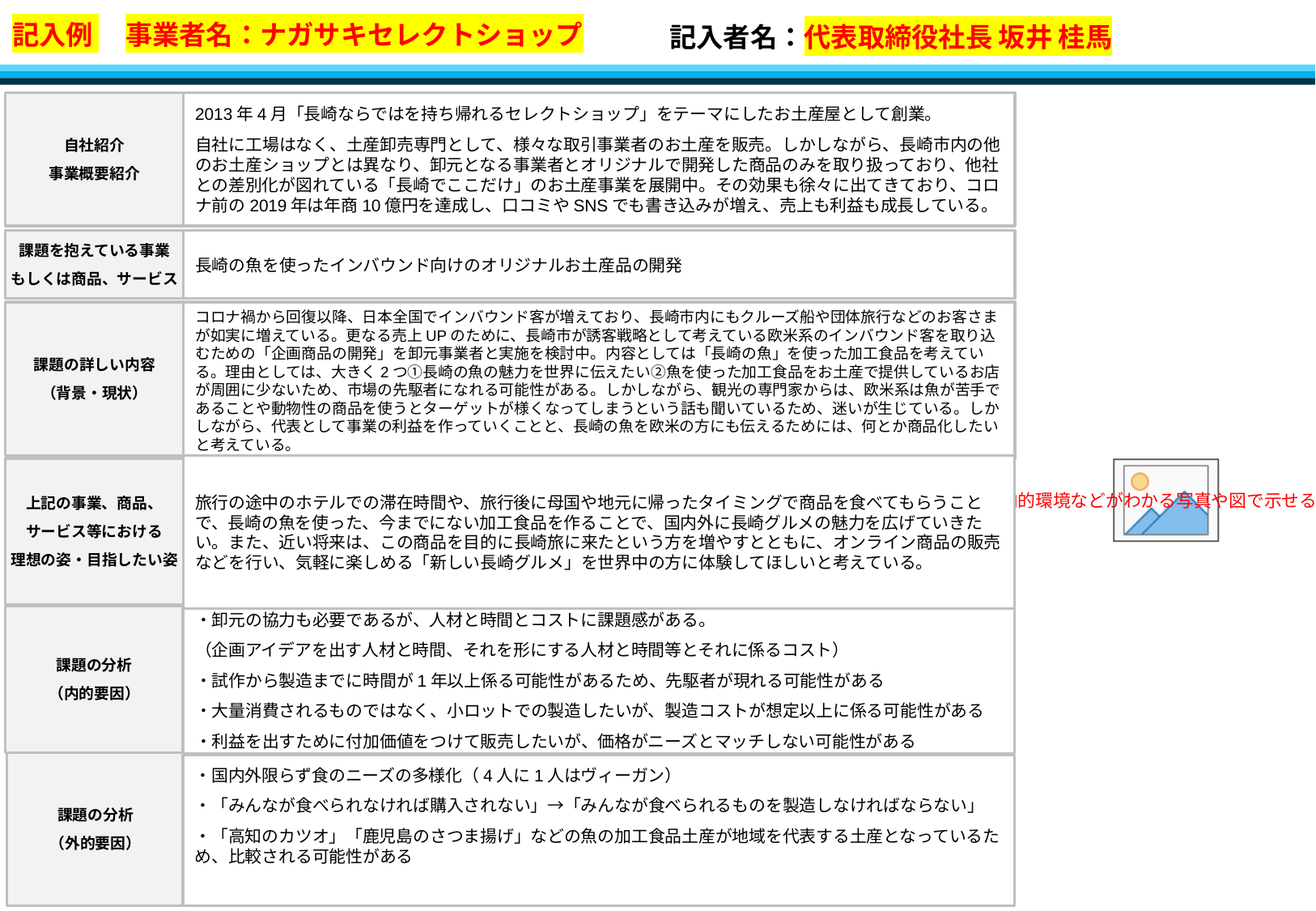

# 記入例 　事業者名：ナガサキセレクトショップ
記入者名：代表取締役社長 坂井 桂馬

※課題を抱えている自社の商品や内的環境などがわかる写真や図で示せるものがあれば貼り付けてください。
自社紹介
事業概要紹介
2013年4月「長崎ならではを持ち帰れるセレクトショップ」をテーマにしたお土産屋として創業。
自社に工場はなく、土産卸売専門として、様々な取引事業者のお土産を販売。しかしながら、長崎市内の他のお土産ショップとは異なり、卸元となる事業者とオリジナルで開発した商品のみを取り扱っており、他社との差別化が図れている「長崎でここだけ」のお土産事業を展開中。その効果も徐々に出てきており、コロナ前の2019年は年商10億円を達成し、口コミやSNSでも書き込みが増え、売上も利益も成長している。
課題を抱えている事業
もしくは商品、サービス
長崎の魚を使ったインバウンド向けのオリジナルお土産品の開発
課題の詳しい内容
（背景・現状）
コロナ禍から回復以降、日本全国でインバウンド客が増えており、長崎市内にもクルーズ船や団体旅行などのお客さまが如実に増えている。更なる売上UPのために、長崎市が誘客戦略として考えている欧米系のインバウンド客を取り込むための「企画商品の開発」を卸元事業者と実施を検討中。内容としては「長崎の魚」を使った加工食品を考えている。理由としては、大きく2つ①長崎の魚の魅力を世界に伝えたい②魚を使った加工食品をお土産で提供しているお店が周囲に少ないため、市場の先駆者になれる可能性がある。しかしながら、観光の専門家からは、欧米系は魚が苦手であることや動物性の商品を使うとターゲットが様くなってしまうという話も聞いているため、迷いが生じている。しかしながら、代表として事業の利益を作っていくことと、長崎の魚を欧米の方にも伝えるためには、何とか商品化したいと考えている。
旅行の途中のホテルでの滞在時間や、旅行後に母国や地元に帰ったタイミングで商品を食べてもらうことで、長崎の魚を使った、今までにない加工食品を作ることで、国内外に長崎グルメの魅力を広げていきたい。また、近い将来は、この商品を目的に長崎旅に来たという方を増やすとともに、オンライン商品の販売などを行い、気軽に楽しめる「新しい長崎グルメ」を世界中の方に体験してほしいと考えている。
上記の事業、商品、
サービス等における
理想の姿・目指したい姿
課題の分析
（内的要因）
・卸元の協力も必要であるが、人材と時間とコストに課題感がある。
（企画アイデアを出す人材と時間、それを形にする人材と時間等とそれに係るコスト）
・試作から製造までに時間が1年以上係る可能性があるため、先駆者が現れる可能性がある
・大量消費されるものではなく、小ロットでの製造したいが、製造コストが想定以上に係る可能性がある
・利益を出すために付加価値をつけて販売したいが、価格がニーズとマッチしない可能性がある
課題の分析
（外的要因）
・国内外限らず食のニーズの多様化（4人に1人はヴィーガン）
・「みんなが食べられなければ購入されない」→「みんなが食べられるものを製造しなければならない」
・「高知のカツオ」「鹿児島のさつま揚げ」などの魚の加工食品土産が地域を代表する土産となっているため、比較される可能性がある